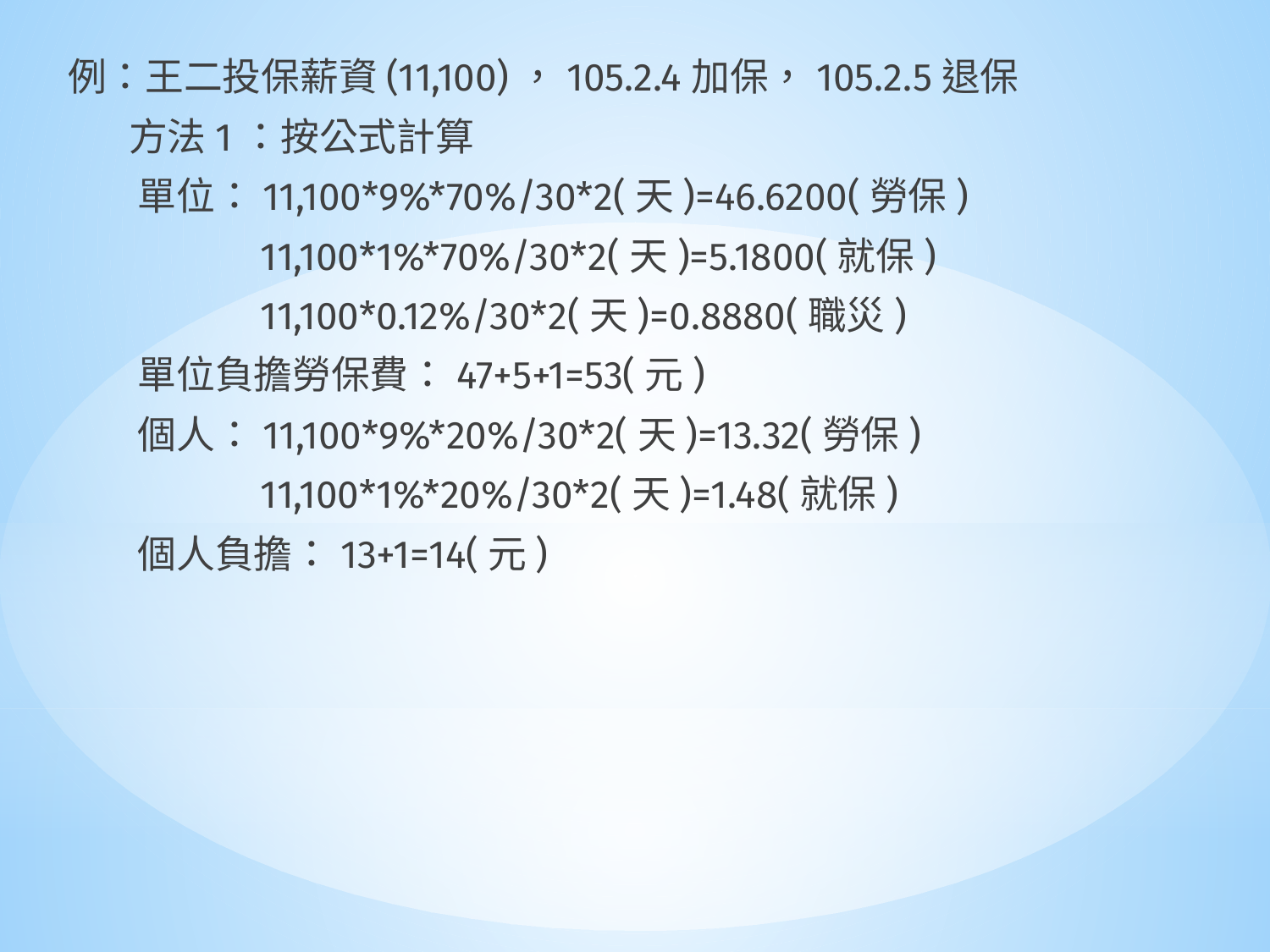

例：王二投保薪資(11,100)，105.2.4加保，105.2.5退保
      方法1：按公式計算
       單位：11,100*9%*70%/30*2(天)=46.6200(勞保)
                   11,100*1%*70%/30*2(天)=5.1800(就保)
                   11,100*0.12%/30*2(天)=0.8880(職災)
       單位負擔勞保費：47+5+1=53(元)
       個人：11,100*9%*20%/30*2(天)=13.32(勞保)
                   11,100*1%*20%/30*2(天)=1.48(就保)
       個人負擔：13+1=14(元)